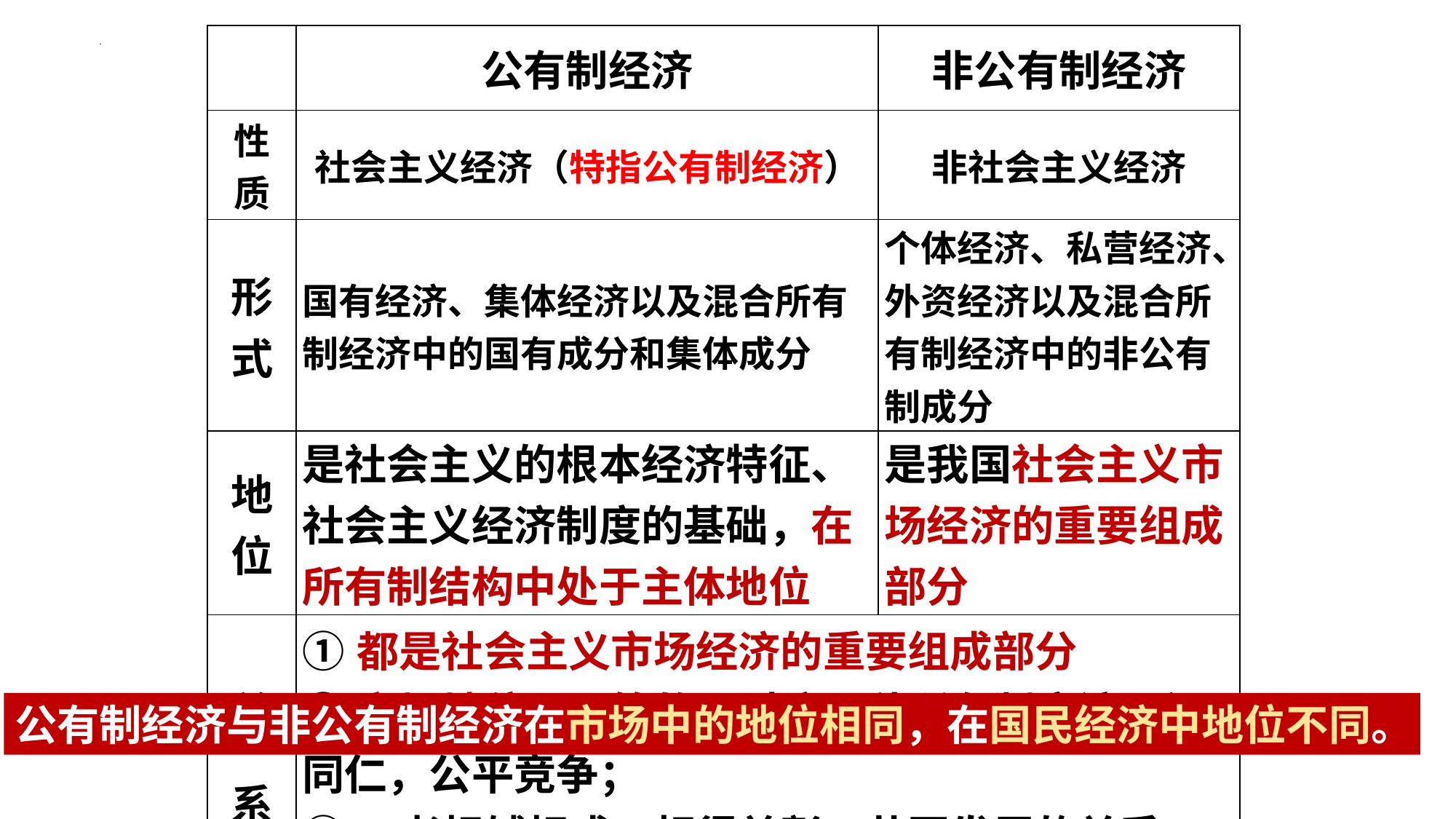

|  | 公有制经济 | 非公有制经济 |
| --- | --- | --- |
| 性 质 | 社会主义经济（特指公有制经济） | 非社会主义经济 |
| 形 式 | 国有经济、集体经济以及混合所有制经济中的国有成分和集体成分 | 个体经济、私营经济、外资经济以及混合所有制经济中的非公有制成分 |
| 地 位 | 是社会主义的根本经济特征、社会主义经济制度的基础，在所有制结构中处于主体地位 | 是我国社会主义市场经济的重要组成部分 |
| 关 系 | ①都是社会主义市场经济的重要组成部分 ②市场地位是平等的。对这两种所有制应该一视同仁，公平竞争； ③二者相辅相成、相得益彰、共同发展的关系 |  |
公有制经济与非公有制经济在市场中的地位相同，在国民经济中地位不同。